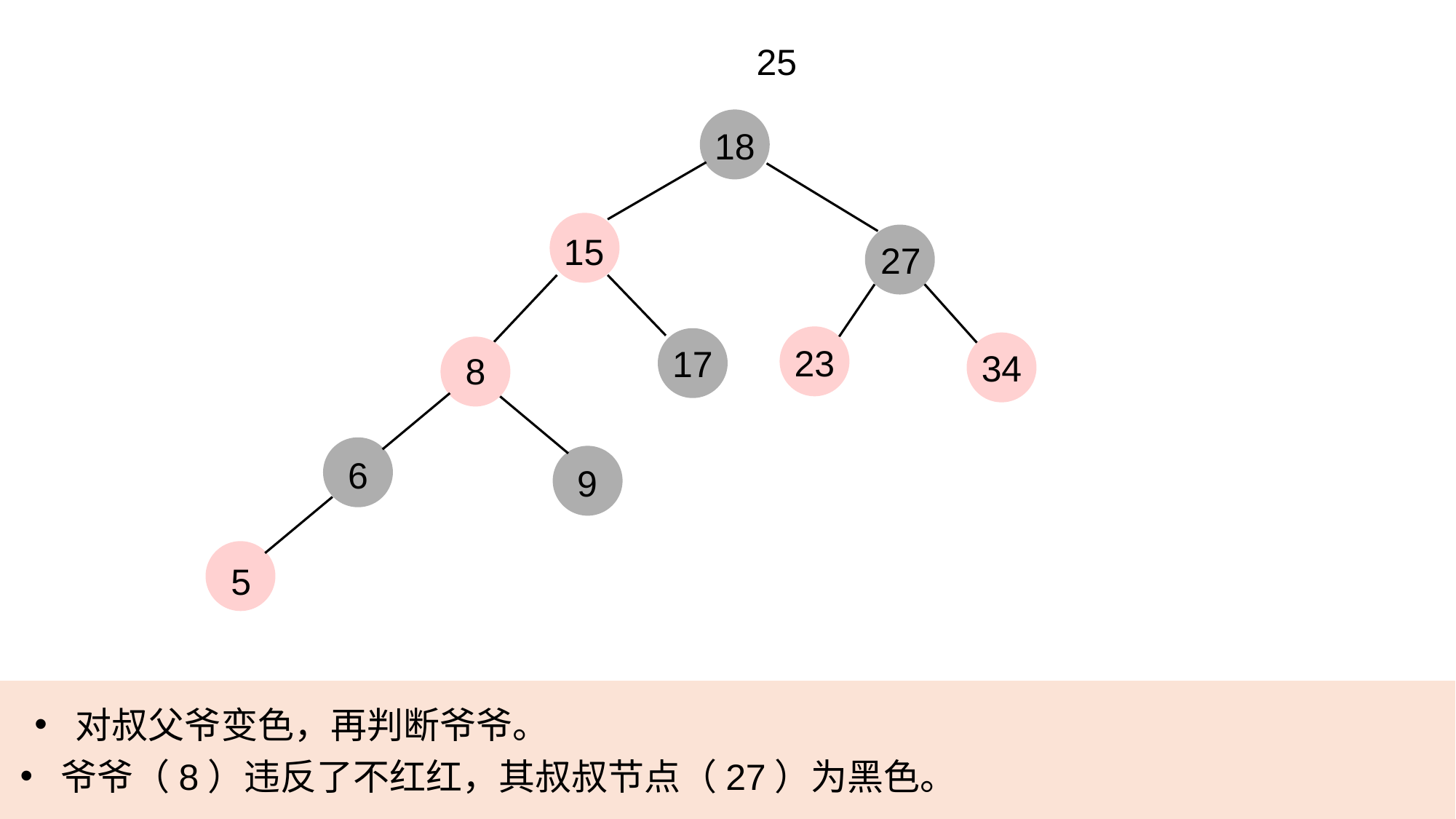

25

18

15

27

23
17

34
8

6
9

5

对叔父爷变色，再判断爷爷。
爷爷（8）违反了不红红，其叔叔节点（27）为黑色。